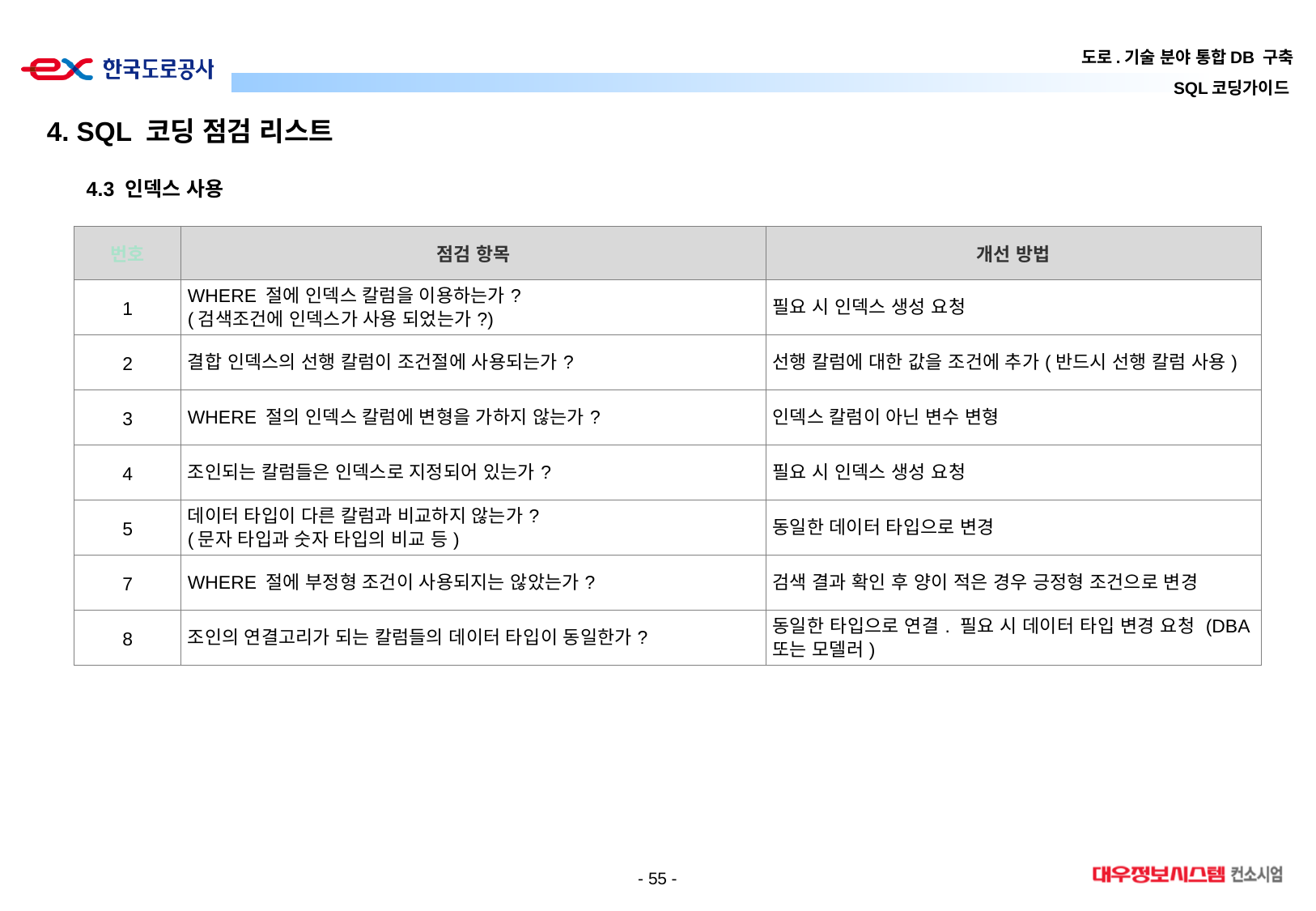

4. SQL 코딩 점검 리스트
4.3 인덱스 사용
| 번호 | 점검 항목 | 개선 방법 |
| --- | --- | --- |
| 1 | WHERE 절에 인덱스 칼럼을 이용하는가? (검색조건에 인덱스가 사용 되었는가?) | 필요 시 인덱스 생성 요청 |
| 2 | 결합 인덱스의 선행 칼럼이 조건절에 사용되는가? | 선행 칼럼에 대한 값을 조건에 추가(반드시 선행 칼럼 사용) |
| 3 | WHERE 절의 인덱스 칼럼에 변형을 가하지 않는가? | 인덱스 칼럼이 아닌 변수 변형 |
| 4 | 조인되는 칼럼들은 인덱스로 지정되어 있는가? | 필요 시 인덱스 생성 요청 |
| 5 | 데이터 타입이 다른 칼럼과 비교하지 않는가? (문자 타입과 숫자 타입의 비교 등) | 동일한 데이터 타입으로 변경 |
| 7 | WHERE 절에 부정형 조건이 사용되지는 않았는가? | 검색 결과 확인 후 양이 적은 경우 긍정형 조건으로 변경 |
| 8 | 조인의 연결고리가 되는 칼럼들의 데이터 타입이 동일한가? | 동일한 타입으로 연결. 필요 시 데이터 타입 변경 요청 (DBA 또는 모델러) |